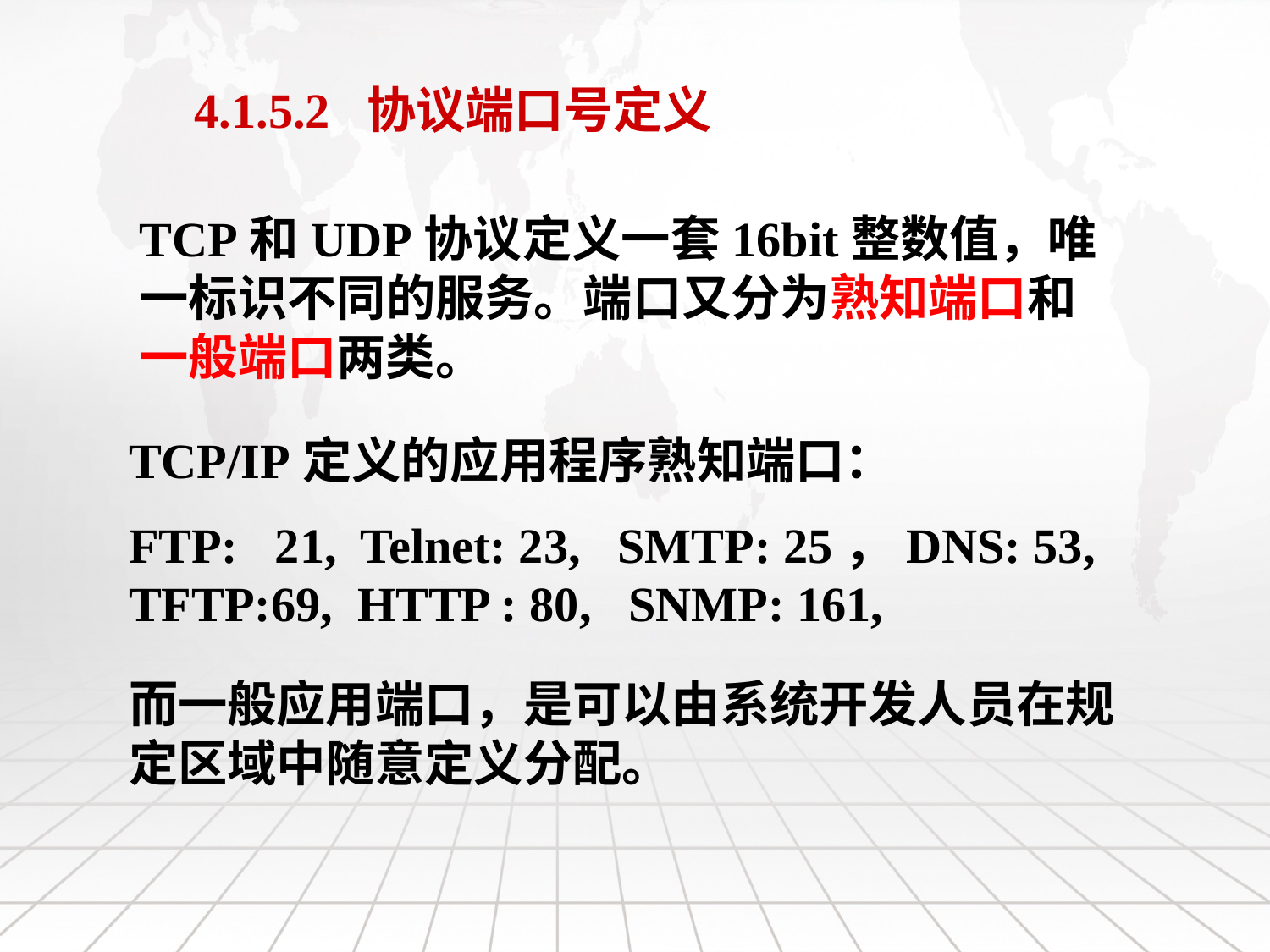

4.1.5.2  协议端口号定义
TCP和UDP协议定义一套16bit整数值，唯一标识不同的服务。端口又分为熟知端口和一般端口两类。
TCP/IP定义的应用程序熟知端口：
FTP:   21,  Telnet: 23,   SMTP: 25，DNS: 53, TFTP:69,  HTTP : 80,   SNMP: 161,
而一般应用端口，是可以由系统开发人员在规定区域中随意定义分配。